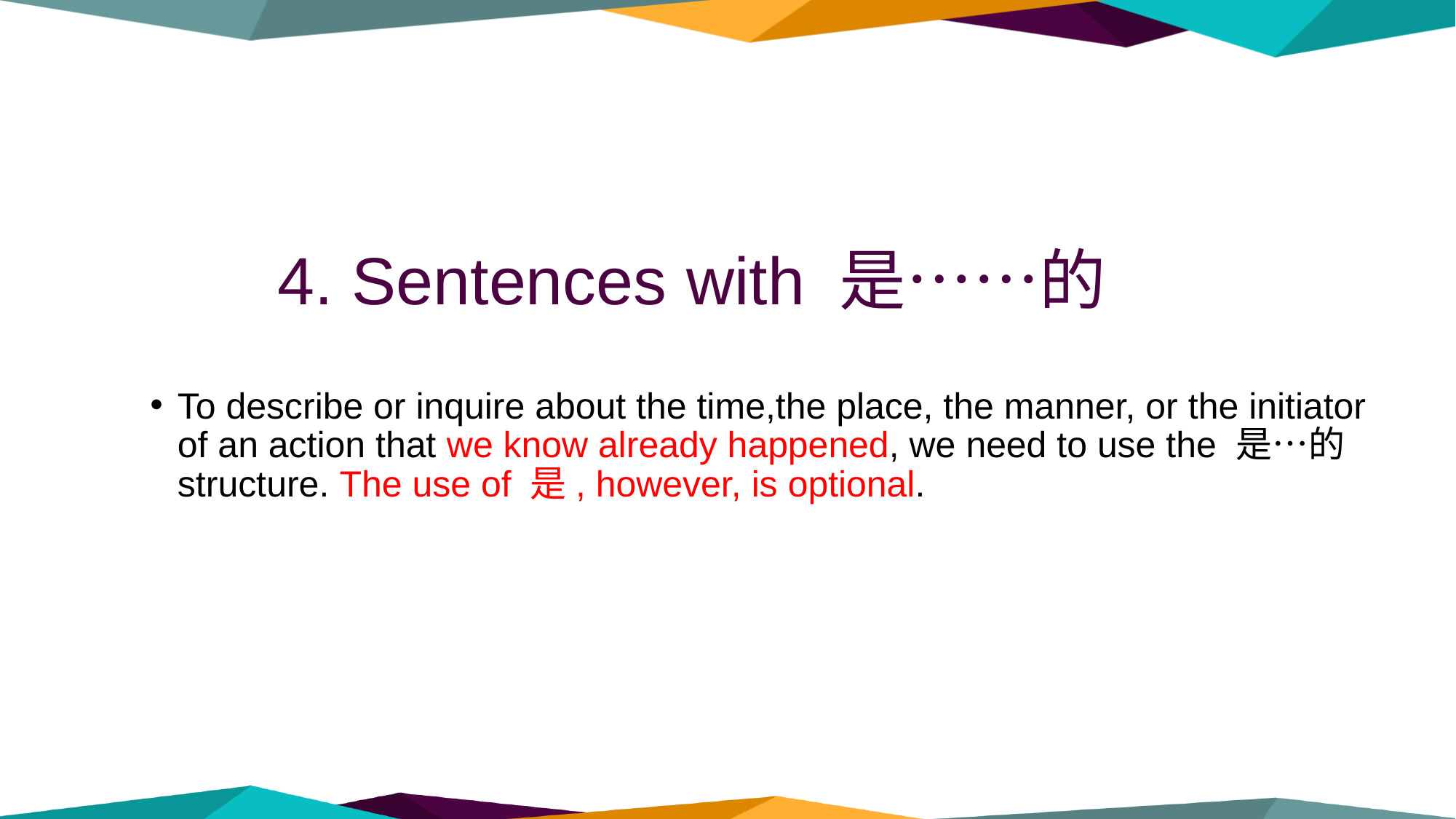

# 4. Sentences with 是……的
To describe or inquire about the time,the place, the manner, or the initiator of an action that we know already happened, we need to use the 是…的 structure. The use of 是, however, is optional.